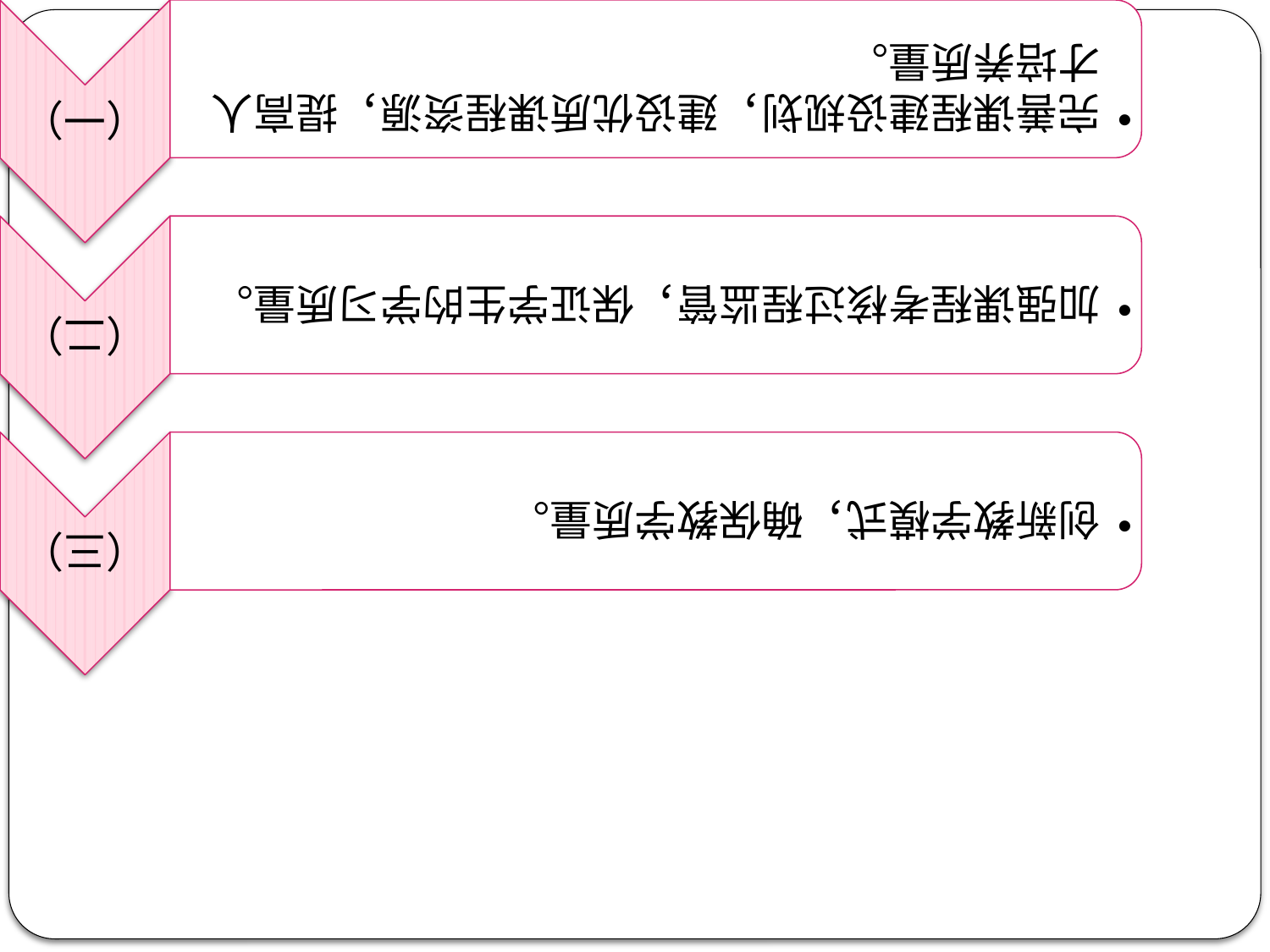

# 四、组织实施与检测预警
（一）
完善课程建设规划，建设优质课程资源，提高人才培养质量。
（二）
加强课程考核过程监管，保证学生的学习质量。
（三）
创新教学模式，确保教学质量。